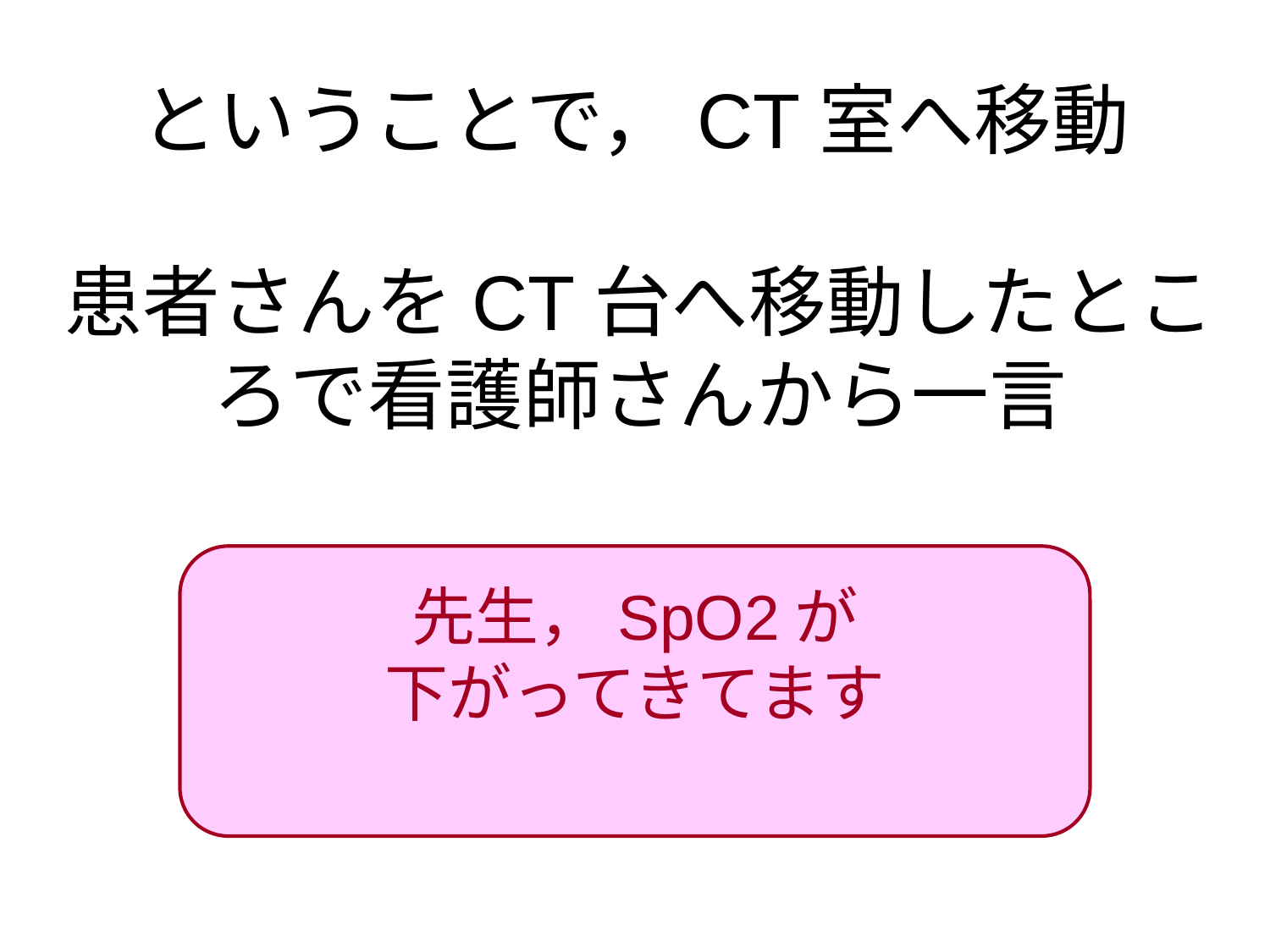

# ということで，CT室へ移動
患者さんをCT台へ移動したところで看護師さんから一言
先生，SpO2が
下がってきてます